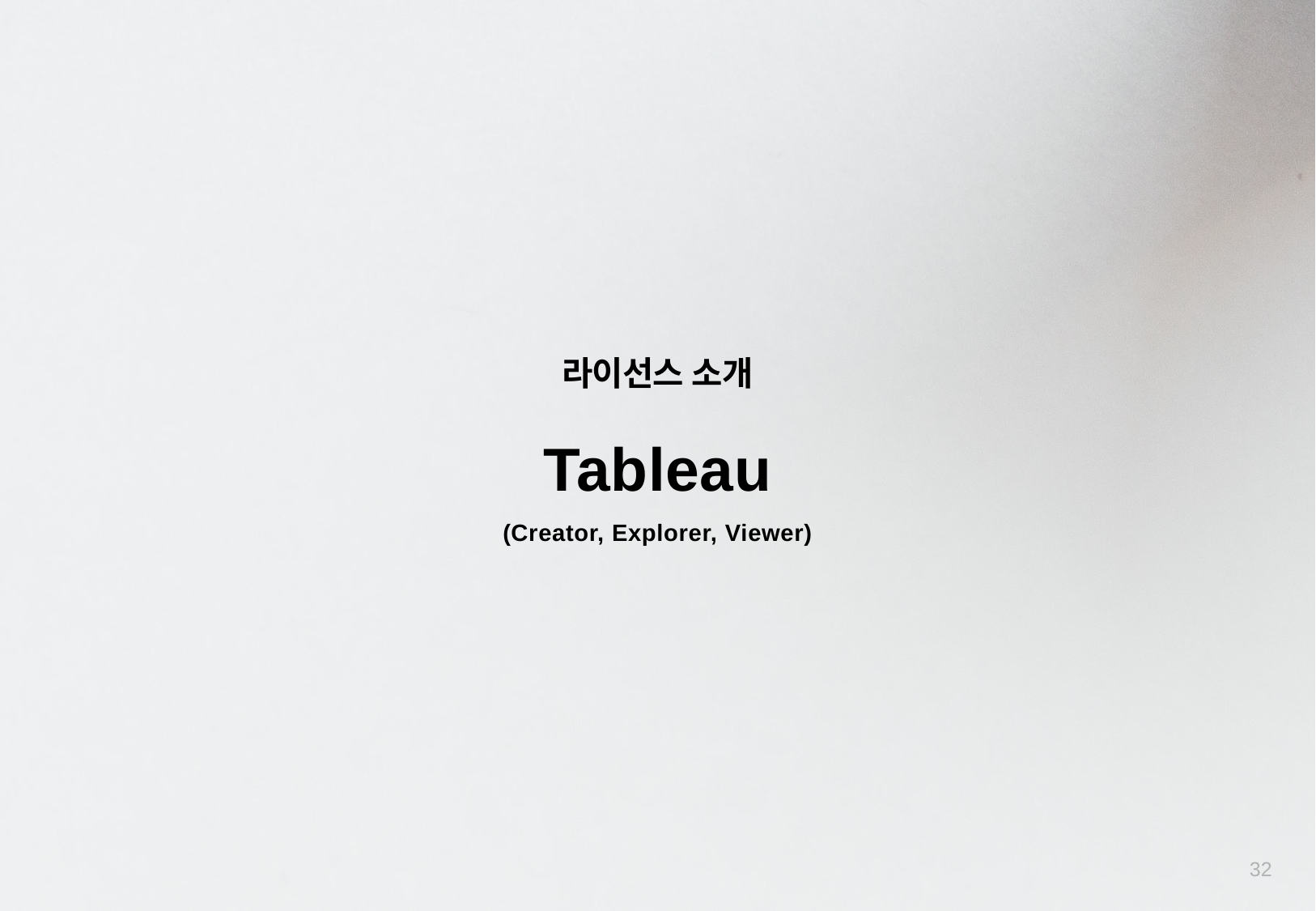

라이선스 소개
Tableau
(Creator, Explorer, Viewer)
32